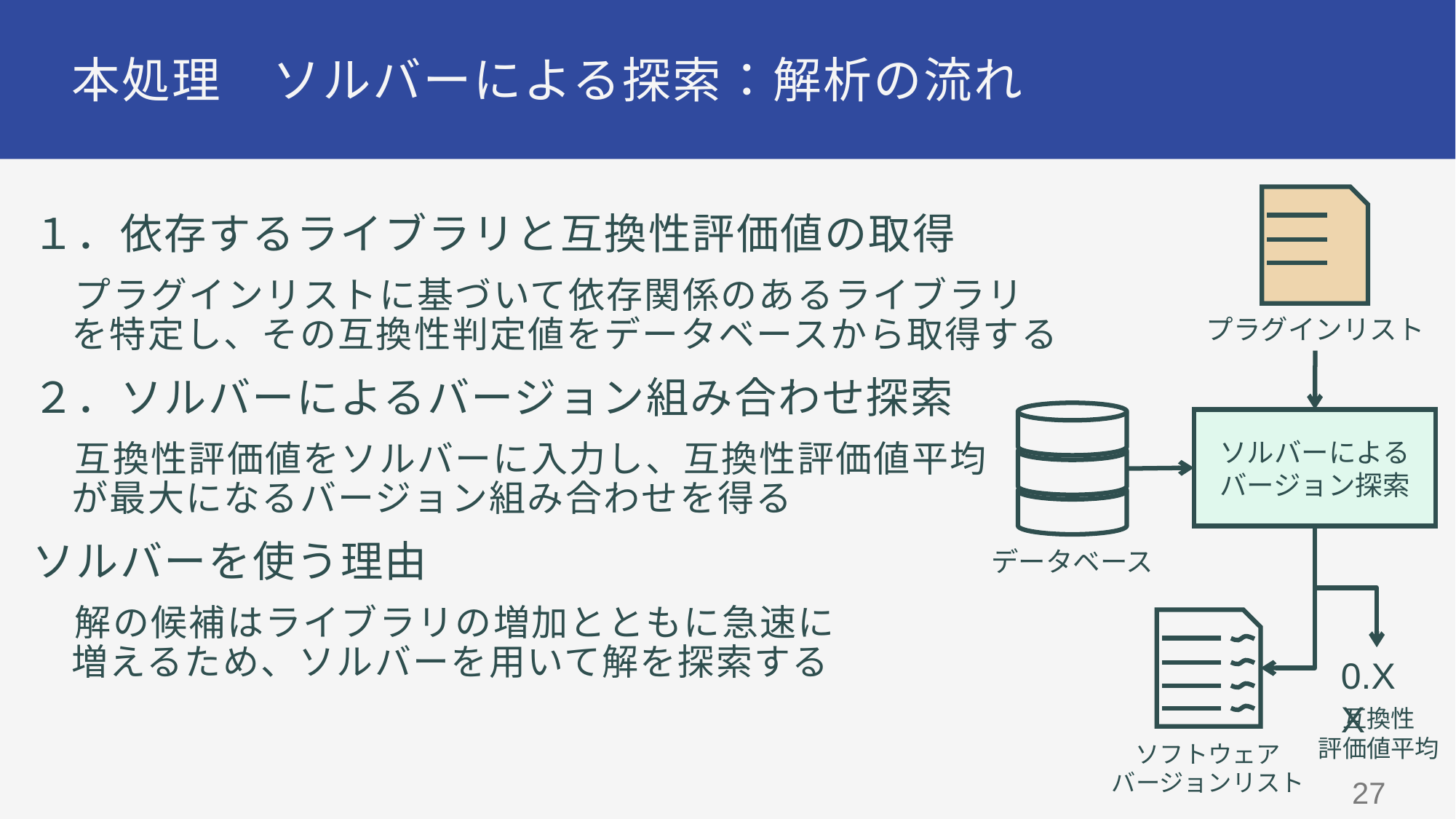

# 本処理　ソルバーによる探索：解析の流れ

１．依存するライブラリと互換性評価値の取得
プラグインリストに基づいて依存関係のあるライブラリ
を特定し、その互換性判定値をデータベースから取得する
２．ソルバーによるバージョン組み合わせ探索
互換性評価値をソルバーに入力し、互換性評価値平均
が最大になるバージョン組み合わせを得る
ソルバーを使う理由
解の候補はライブラリの増加とともに急速に
増えるため、ソルバーを用いて解を探索する

プラグインリスト

ソルバーによる
バージョン探索
データベース

0.XX
互換性
評価値平均
ソフトウェア
バージョンリスト
27